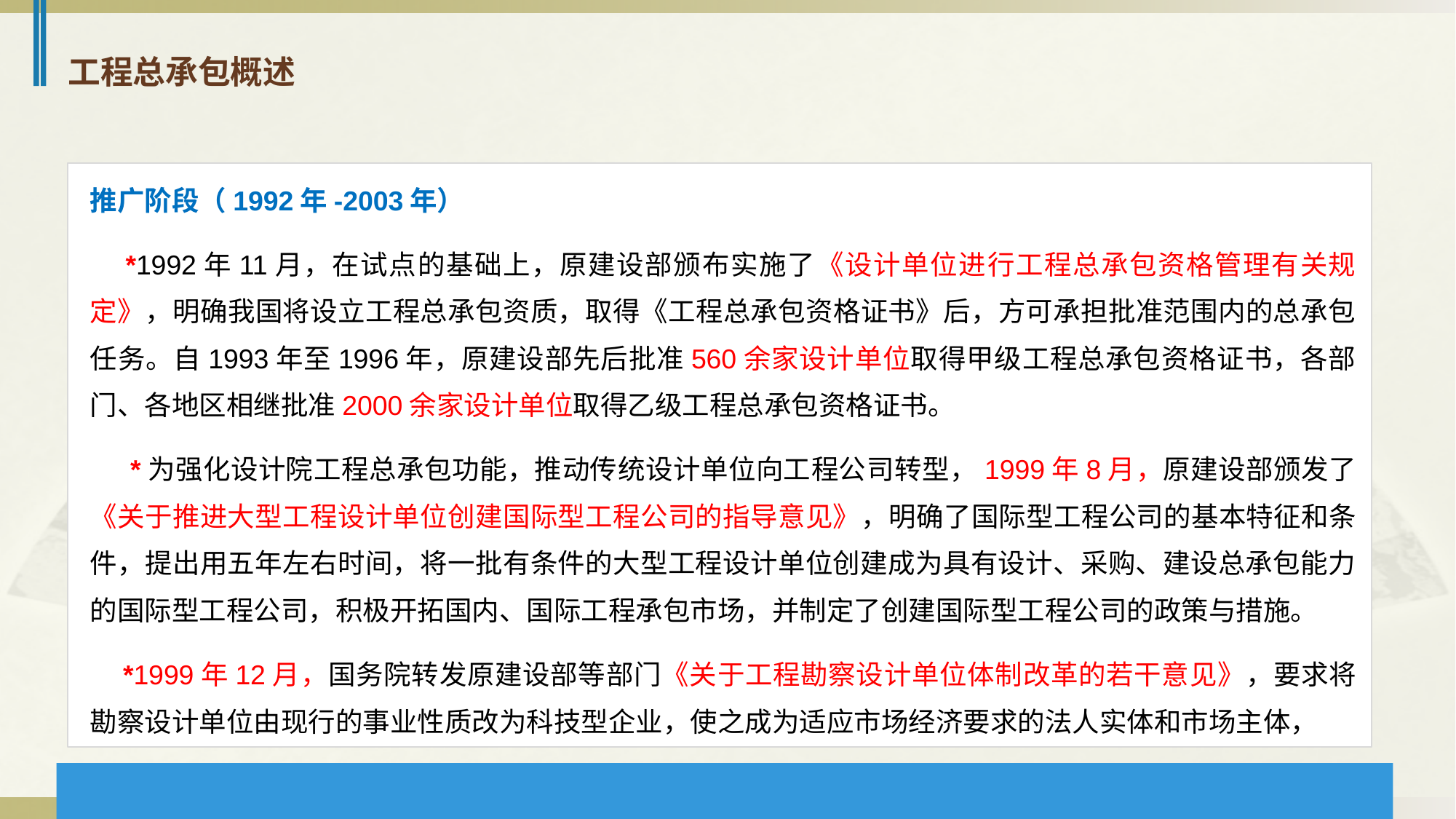

工程总承包概述

推广阶段（1992年-2003年）
    *1992年11月，在试点的基础上，原建设部颁布实施了《设计单位进行工程总承包资格管理有关规定》，明确我国将设立工程总承包资质，取得《工程总承包资格证书》后，方可承担批准范围内的总承包任务。自1993年至1996年，原建设部先后批准560余家设计单位取得甲级工程总承包资格证书，各部门、各地区相继批准2000余家设计单位取得乙级工程总承包资格证书。
     *为强化设计院工程总承包功能，推动传统设计单位向工程公司转型，1999年8月，原建设部颁发了《关于推进大型工程设计单位创建国际型工程公司的指导意见》，明确了国际型工程公司的基本特征和条件，提出用五年左右时间，将一批有条件的大型工程设计单位创建成为具有设计、采购、建设总承包能力的国际型工程公司，积极开拓国内、国际工程承包市场，并制定了创建国际型工程公司的政策与措施。
    *1999年12月，国务院转发原建设部等部门《关于工程勘察设计单位体制改革的若干意见》，要求将勘察设计单位由现行的事业性质改为科技型企业，使之成为适应市场经济要求的法人实体和市场主体，